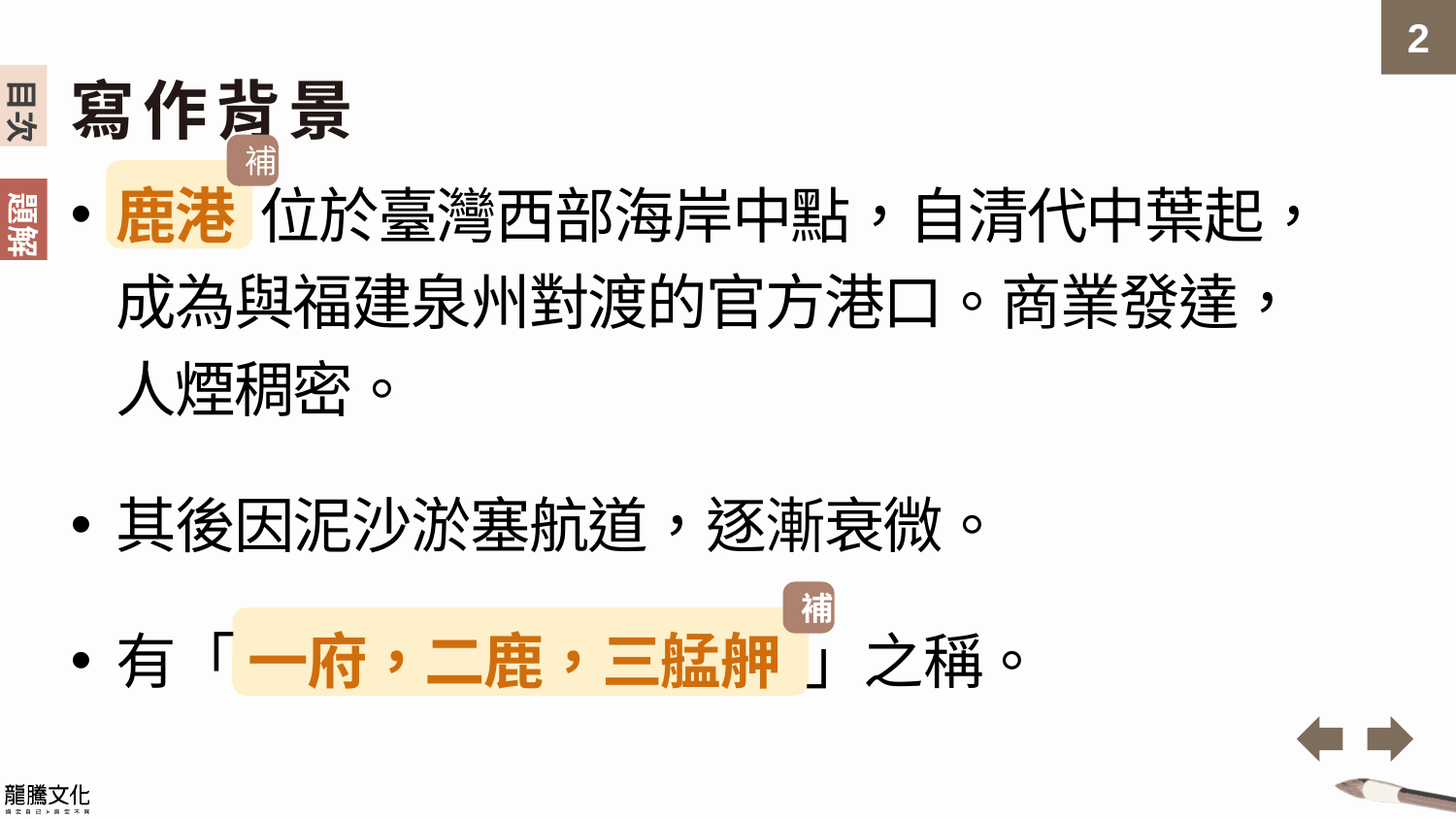

寫作背景
補
鹿港  位於臺灣西部海岸中點，自清代中葉起，成為與福建泉州對渡的官方港口。商業發達，人煙稠密。
其後因泥沙淤塞航道，逐漸衰微。
有「 一府，二鹿，三艋舺  」之稱。

補